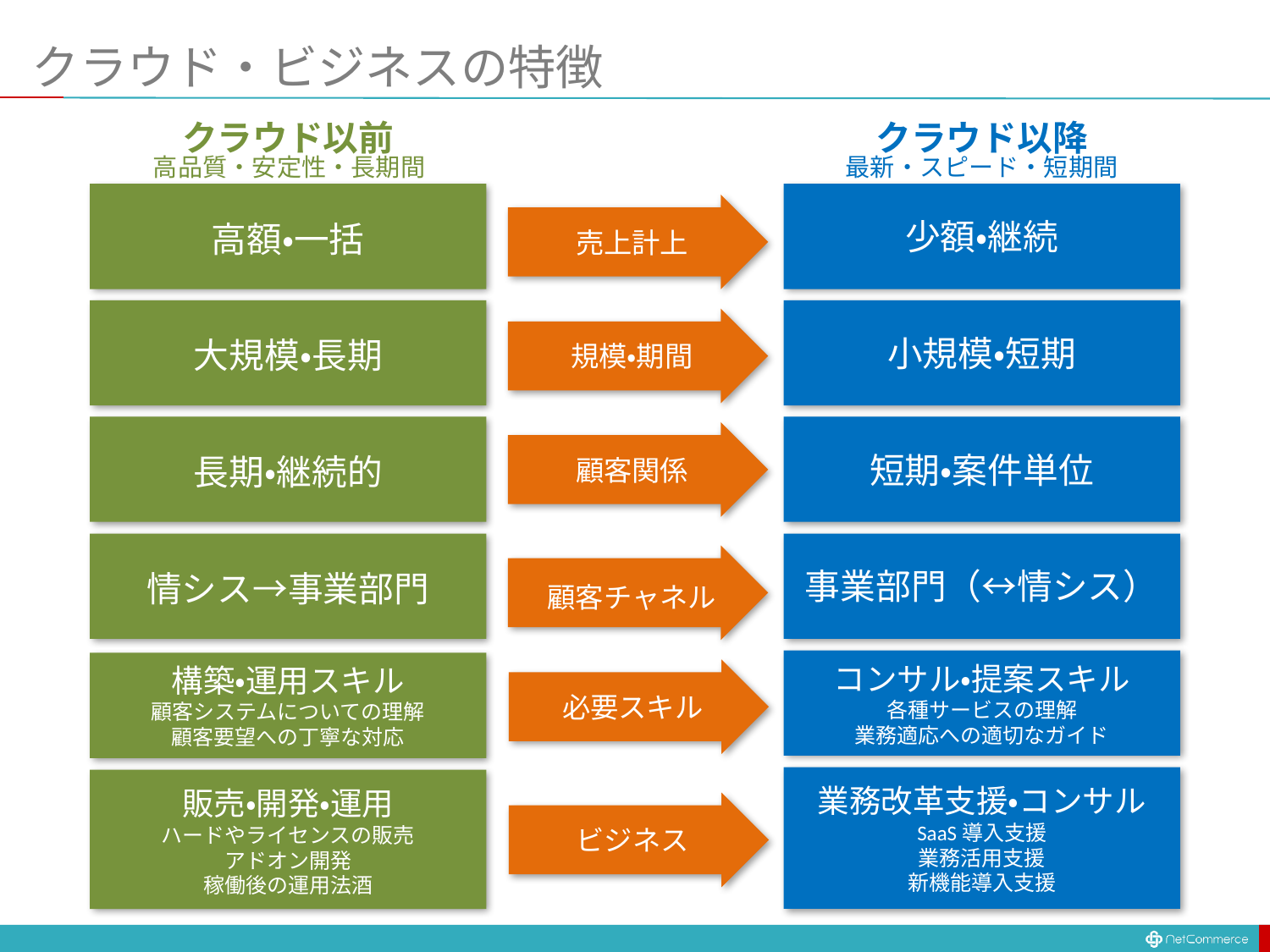

# クラウド・ビジネスの特徴
クラウド以前
クラウド以降
高品質・安定性・長期間
最新・スピード・短期間

少額・継続
高額・一括
売上計上

小規模・短期
大規模・長期
規模・期間

短期・案件単位
長期・継続的
顧客関係

事業部門（↔情シス）
情シス→事業部門
顧客チャネル

コンサル・提案スキル
各種サービスの理解
業務適応への適切なガイド
構築・運用スキル
顧客システムについての理解
顧客要望への丁寧な対応

必要スキル

業務改革支援・コンサル
SaaS導入支援
業務活用支援
新機能導入支援
販売・開発・運用
ハードやライセンスの販売
アドオン開発
稼働後の運用法酒

ビジネス